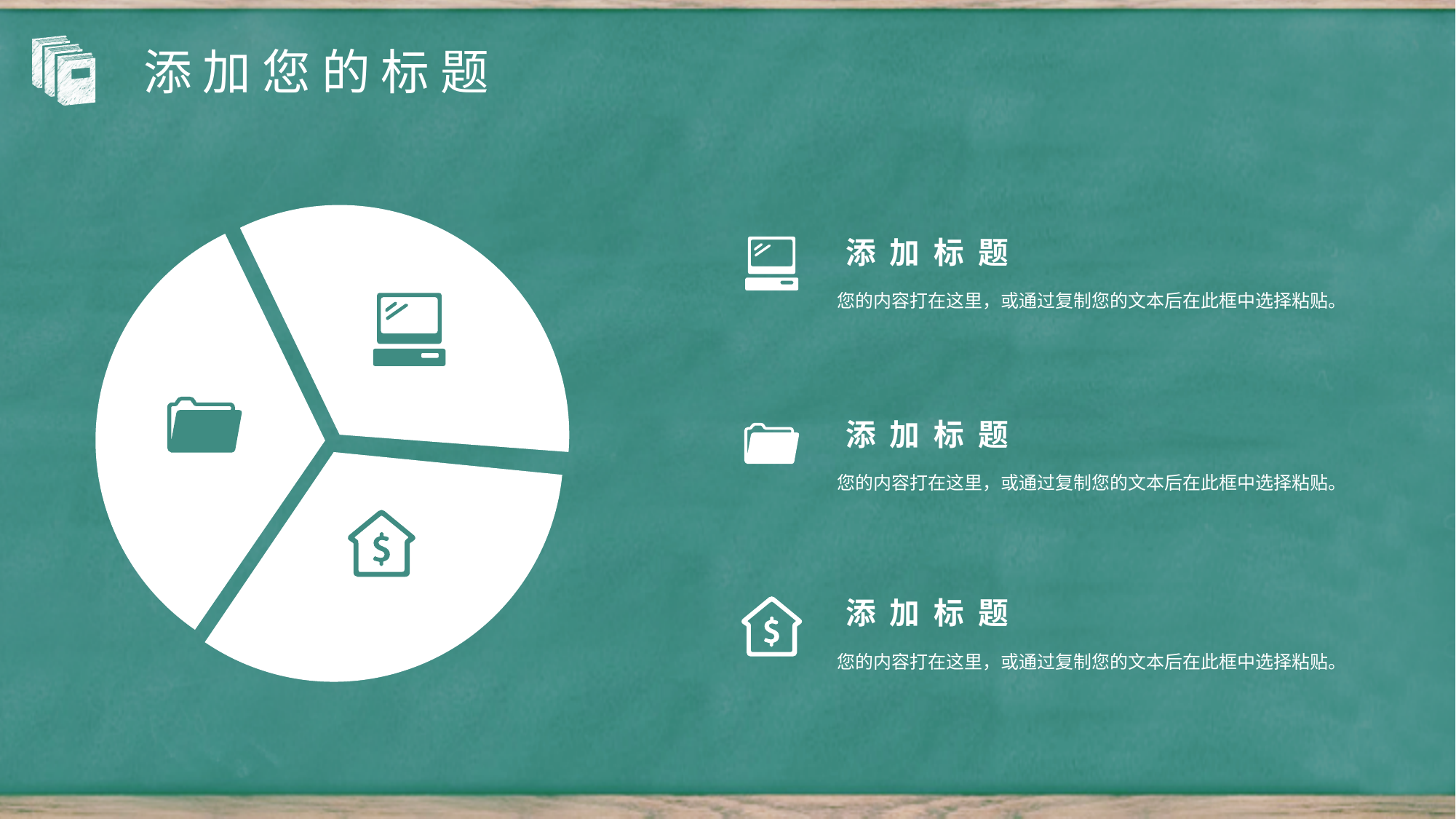

添 加 您 的 标 题

添  加  标  题
您的内容打在这里，或通过复制您的文本后在此框中选择粘贴。

添  加  标  题
您的内容打在这里，或通过复制您的文本后在此框中选择粘贴。

添  加  标  题
您的内容打在这里，或通过复制您的文本后在此框中选择粘贴。